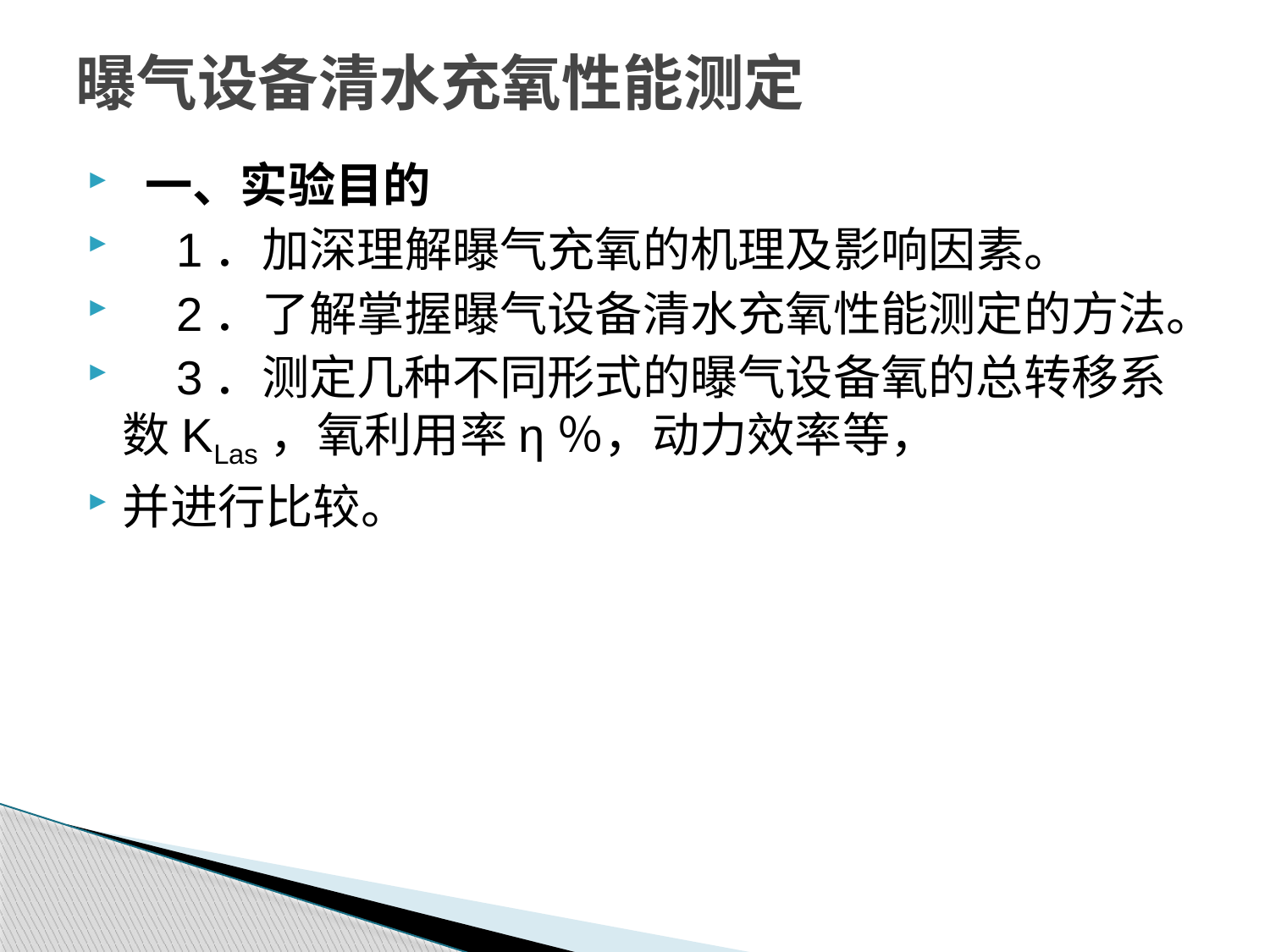

# 曝气设备清水充氧性能测定
 一、实验目的
    1．加深理解曝气充氧的机理及影响因素。
    2．了解掌握曝气设备清水充氧性能测定的方法。
    3．测定几种不同形式的曝气设备氧的总转移系数KLas，氧利用率η％，动力效率等，
并进行比较。